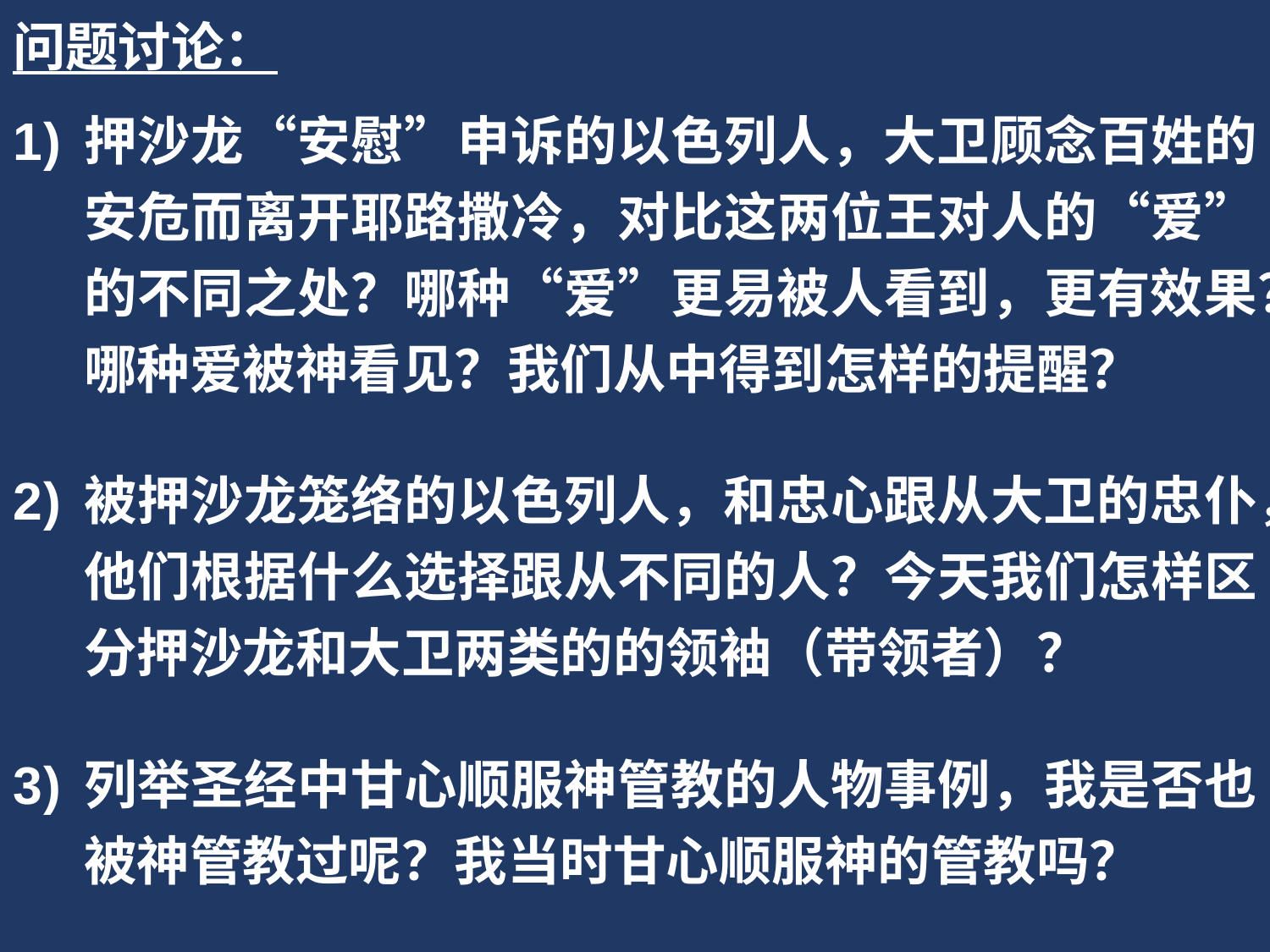

问题讨论：
押沙龙“安慰”申诉的以色列人，大卫顾念百姓的安危而离开耶路撒冷，对比这两位王对人的“爱”的不同之处？哪种“爱”更易被人看到，更有效果？哪种爱被神看见？我们从中得到怎样的提醒？

被押沙龙笼络的以色列人，和忠心跟从大卫的忠仆，他们根据什么选择跟从不同的人？今天我们怎样区分押沙龙和大卫两类的的领袖（带领者）？

列举圣经中甘心顺服神管教的人物事例，我是否也被神管教过呢？我当时甘心顺服神的管教吗？